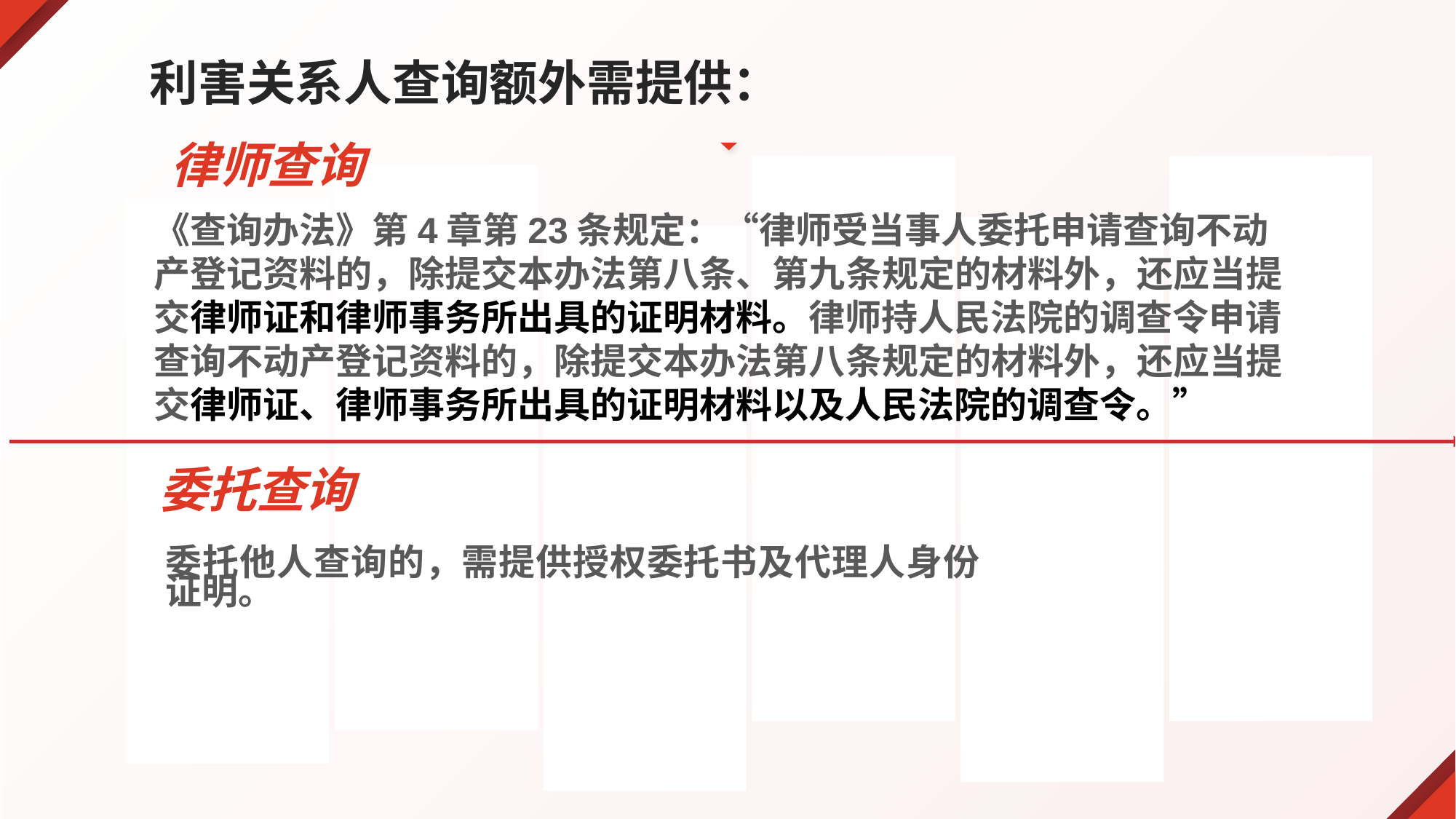

利害关系人查询额外需提供：

  律师查询

《查询办法》第4章第23条规定：“律师受当事人委托申请查询不动产登记资料的，除提交本办法第八条、第九条规定的材料外，还应当提交律师证和律师事务所出具的证明材料。律师持人民法院的调查令申请查询不动产登记资料的，除提交本办法第八条规定的材料外，还应当提交律师证、律师事务所出具的证明材料以及人民法院的调查令。”

  委托查询
委托他人查询的，需提供授权委托书及代理人身份证明。